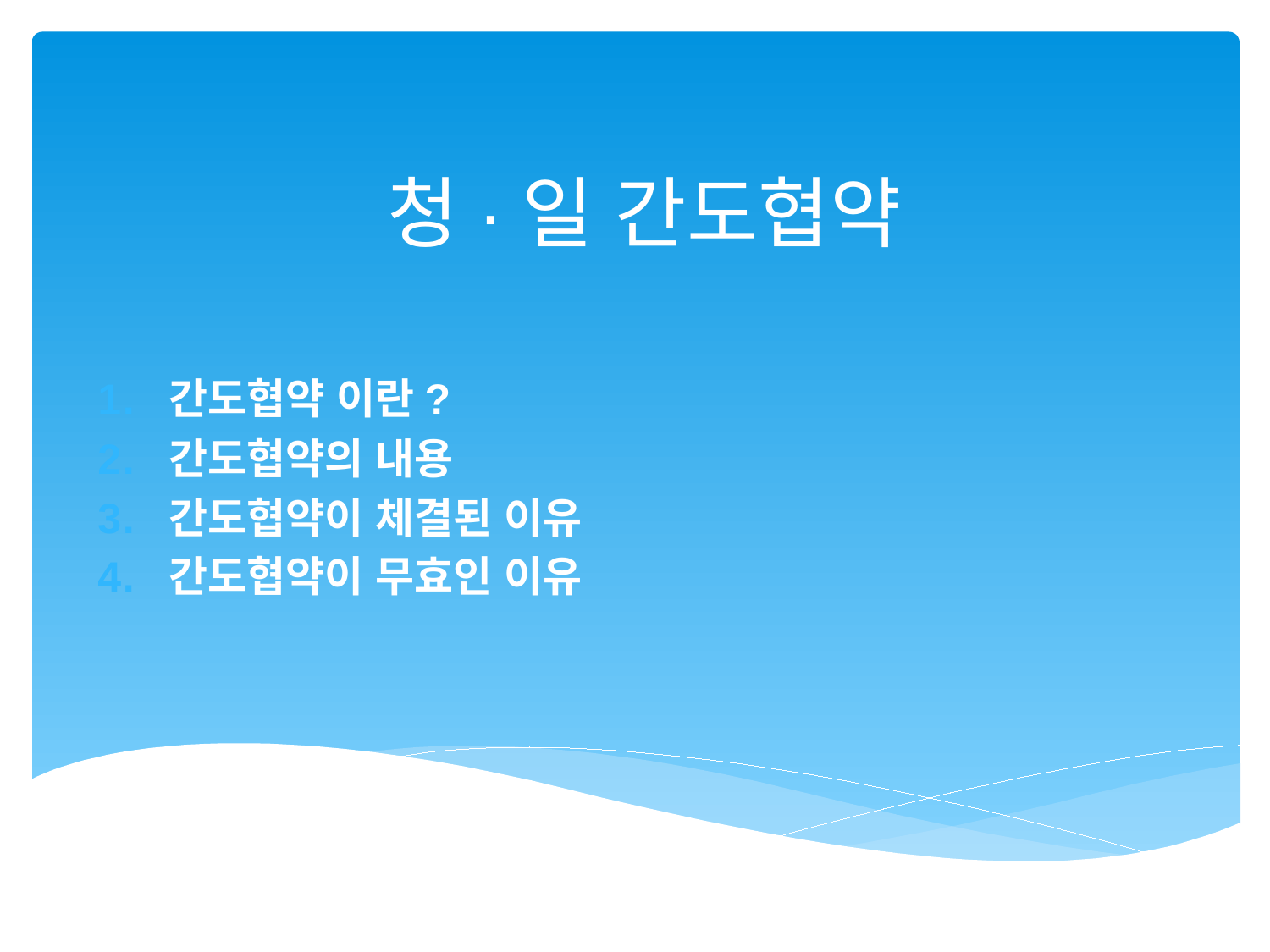

# 청·일 간도협약
간도협약 이란?
간도협약의 내용
간도협약이 체결된 이유
간도협약이 무효인 이유